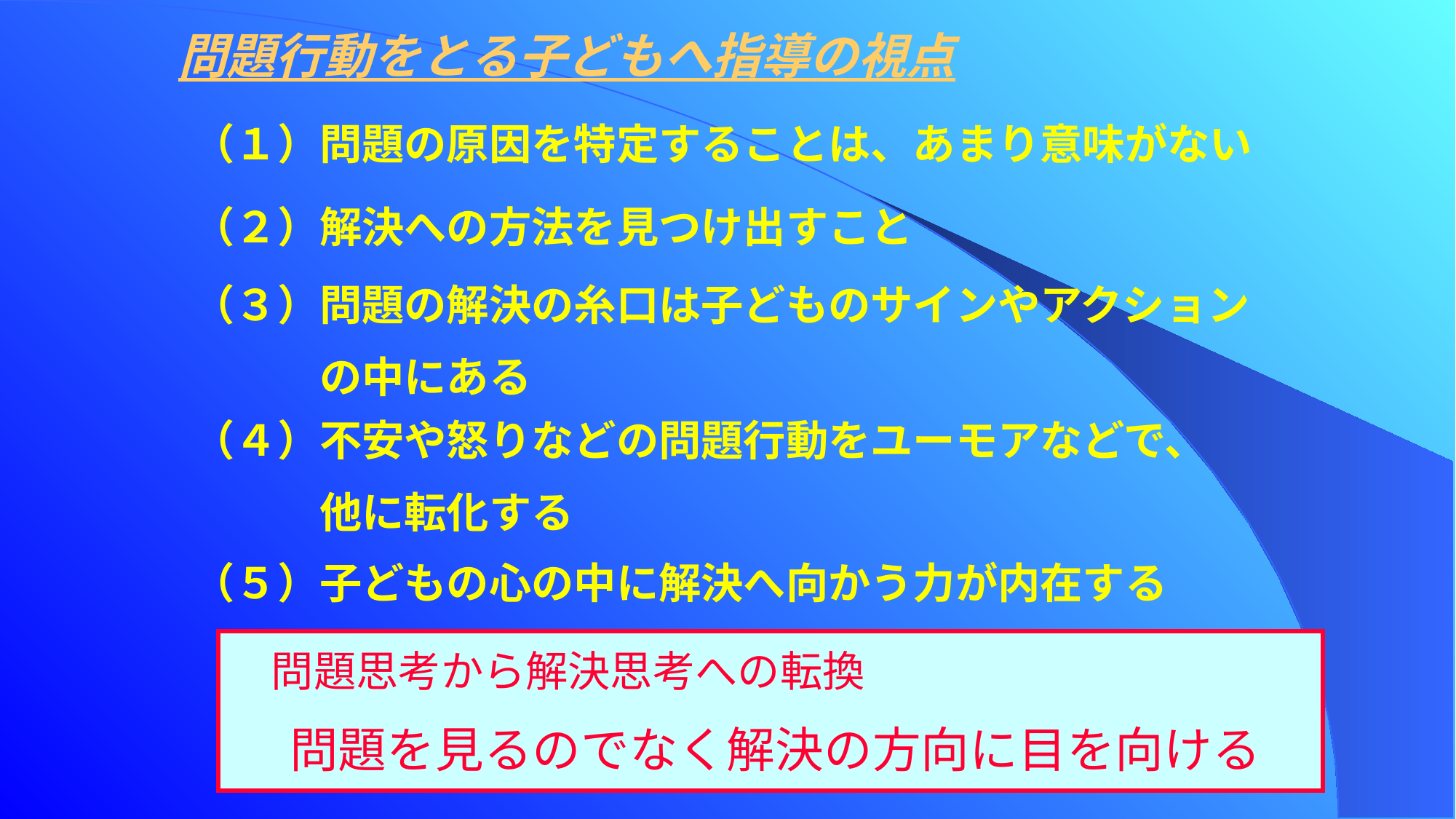

問題行動をとる子どもへ指導の視点
（１）問題の原因を特定することは、あまり意味がない

（２）解決への方法を見つけ出すこと

（３）問題の解決の糸口は子どものサインやアクション
　　　の中にある
（４）不安や怒りなどの問題行動をユーモアなどで、
　　　他に転化する
（５）子どもの心の中に解決へ向かう力が内在する
　問題思考から解決思考への転換
　　問題を見るのでなく解決の方向に目を向ける